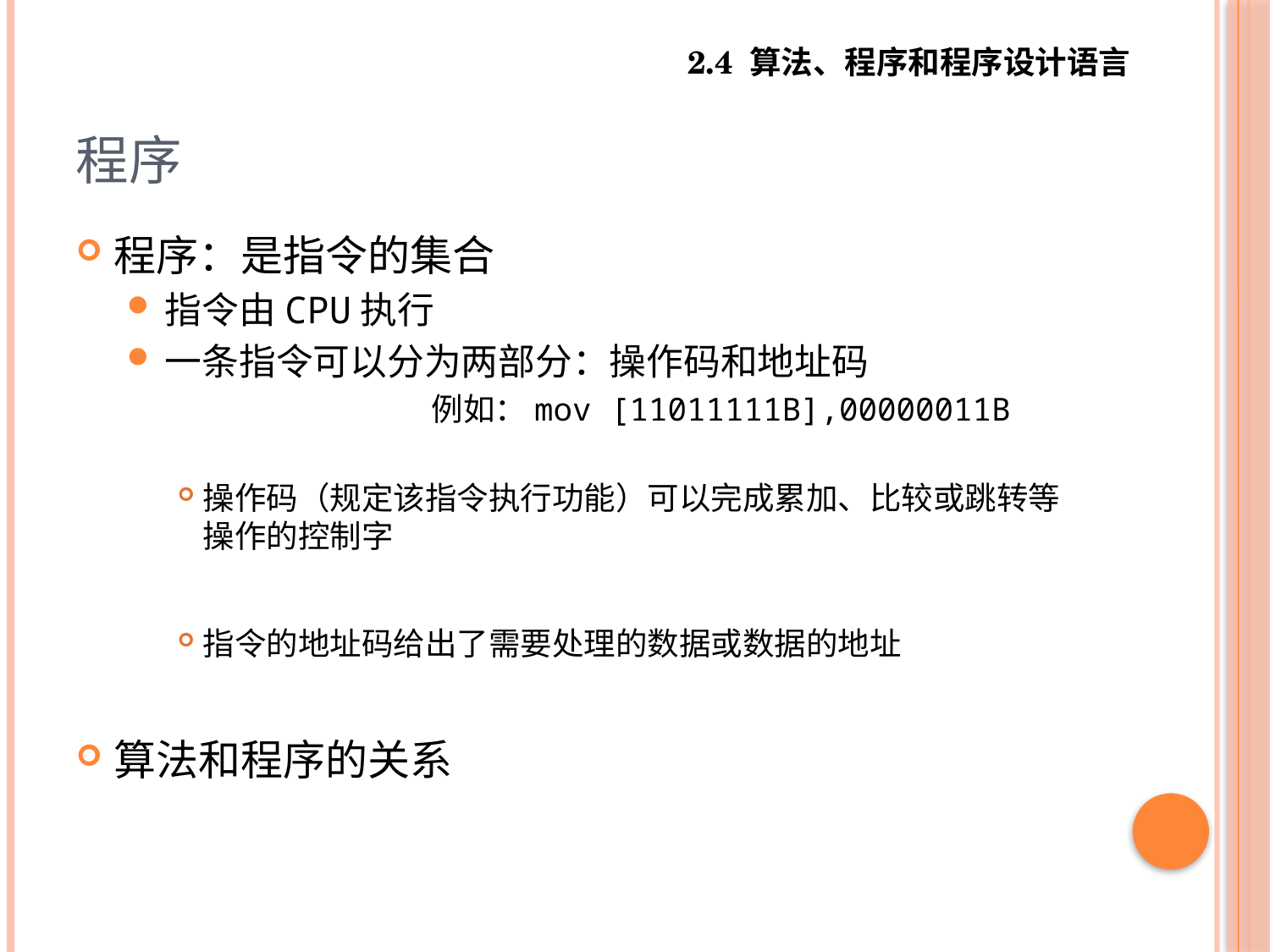

2.4 算法、程序和程序设计语言
# 程序
程序：是指令的集合
指令由CPU执行
一条指令可以分为两部分：操作码和地址码
		例如：mov [11011111B],00000011B

操作码（规定该指令执行功能）可以完成累加、比较或跳转等操作的控制字

指令的地址码给出了需要处理的数据或数据的地址

算法和程序的关系